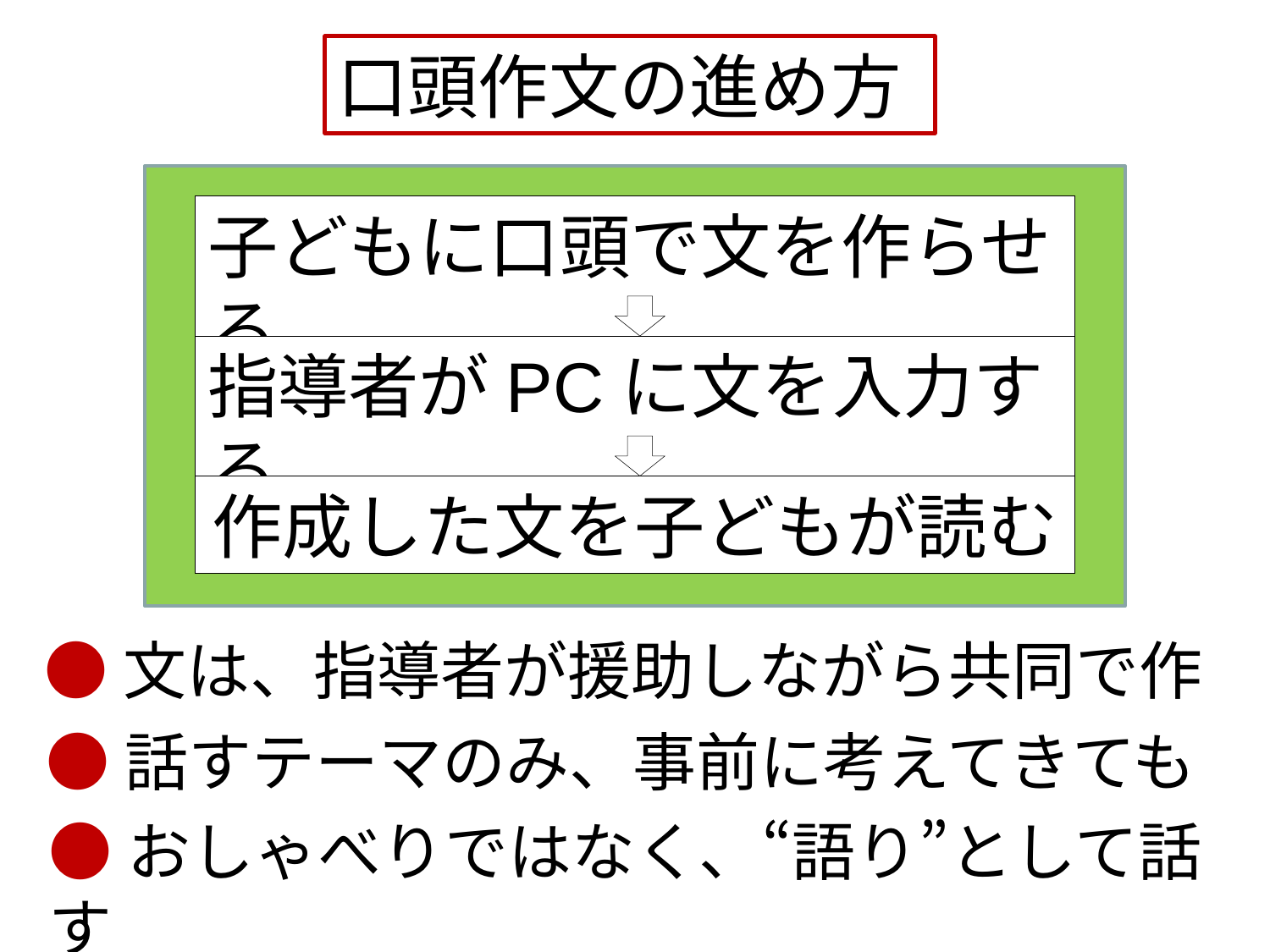

口頭作文の進め方

子どもに口頭で文を作らせる

指導者がPCに文を入力する

作成した文を子どもが読む
●文は、指導者が援助しながら共同で作成
●話すテーマのみ、事前に考えてきてもらう
●おしゃべりではなく、“語り”として話す